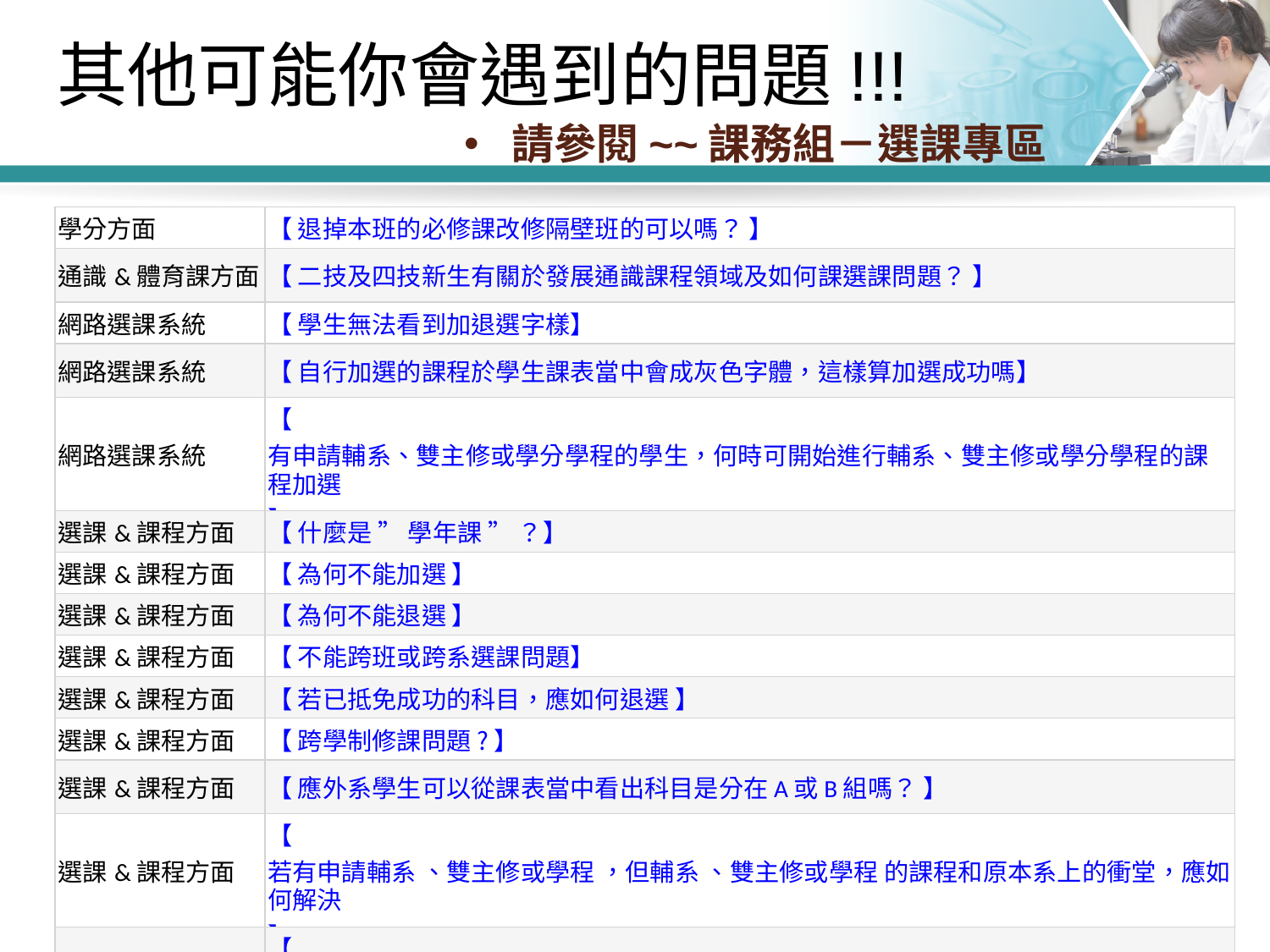

# 其他可能你會遇到的問題!!!
請參閱~~課務組－選課專區

| 學分方面 | 【 退掉本班的必修課改修隔壁班的可以嗎？ 】 |
| --- | --- |
| 通識&體育課方面 | 【 二技及四技新生有關於發展通識課程領域及如何課選課問題？ 】 |
| 網路選課系統 | 【 學生無法看到加退選字樣】 |
| 網路選課系統 | 【 自行加選的課程於學生課表當中會成灰色字體，這樣算加選成功嗎】 |
| 網路選課系統 | 【 有申請輔系、雙主修或學分學程的學生，何時可開始進行輔系、雙主修或學分學程的課程加選】 |
| 選課&課程方面 | 【 什麼是 ” 學年課 ” ？】 |
| 選課&課程方面 | 【 為何不能加選 】 |
| 選課&課程方面 | 【 為何不能退選 】 |
| 選課&課程方面 | 【 不能跨班或跨系選課問題】 |
| 選課&課程方面 | 【 若已抵免成功的科目，應如何退選 】 |
| 選課&課程方面 | 【 跨學制修課問題 ? 】 |
| 選課&課程方面 | 【 應外系學生可以從課表當中看出科目是分在 A 或 B 組嗎？ 】 |
| 選課&課程方面 | 【若有申請輔系 、雙主修或學程 ，但輔系 、雙主修或學程 的課程和原本系上的衝堂，應如何解決 】 |
| 選課&課程方面 | 【 為什麼學校的入學課程科目表與實際排出來的課不同？科目與入學課程科目表不同，請問專業選修需要另外加選嗎？ 】 |
| 選課&課程方面 | 【 班級課表排定時間如何排定？可否自行調整？ 】 |